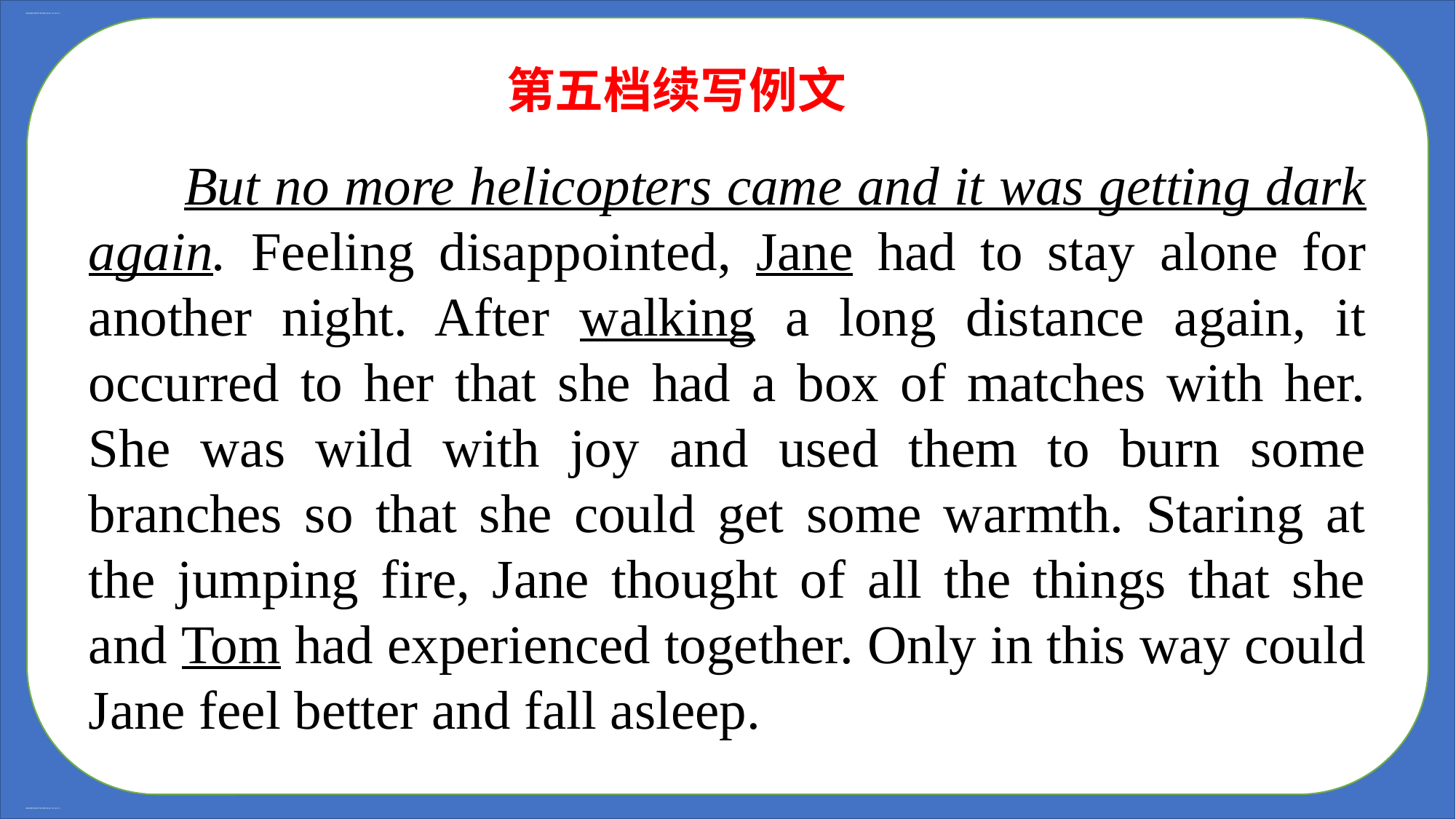

高考新题型“读后续写”英文教学公开课(共42张PPT)

第五档续写例文
       But no more helicopters came and it was getting dark again. Feeling disappointed, Jane had to stay alone for another night. After walking a long distance again, it occurred to her that she had a box of matches with her. She was wild with joy and used them to burn some branches so that she could get some warmth. Staring at the jumping fire, Jane thought of all the things that she and Tom had experienced together. Only in this way could Jane feel better and fall asleep.
高考新题型“读后续写”英文教学公开课(共42张PPT)